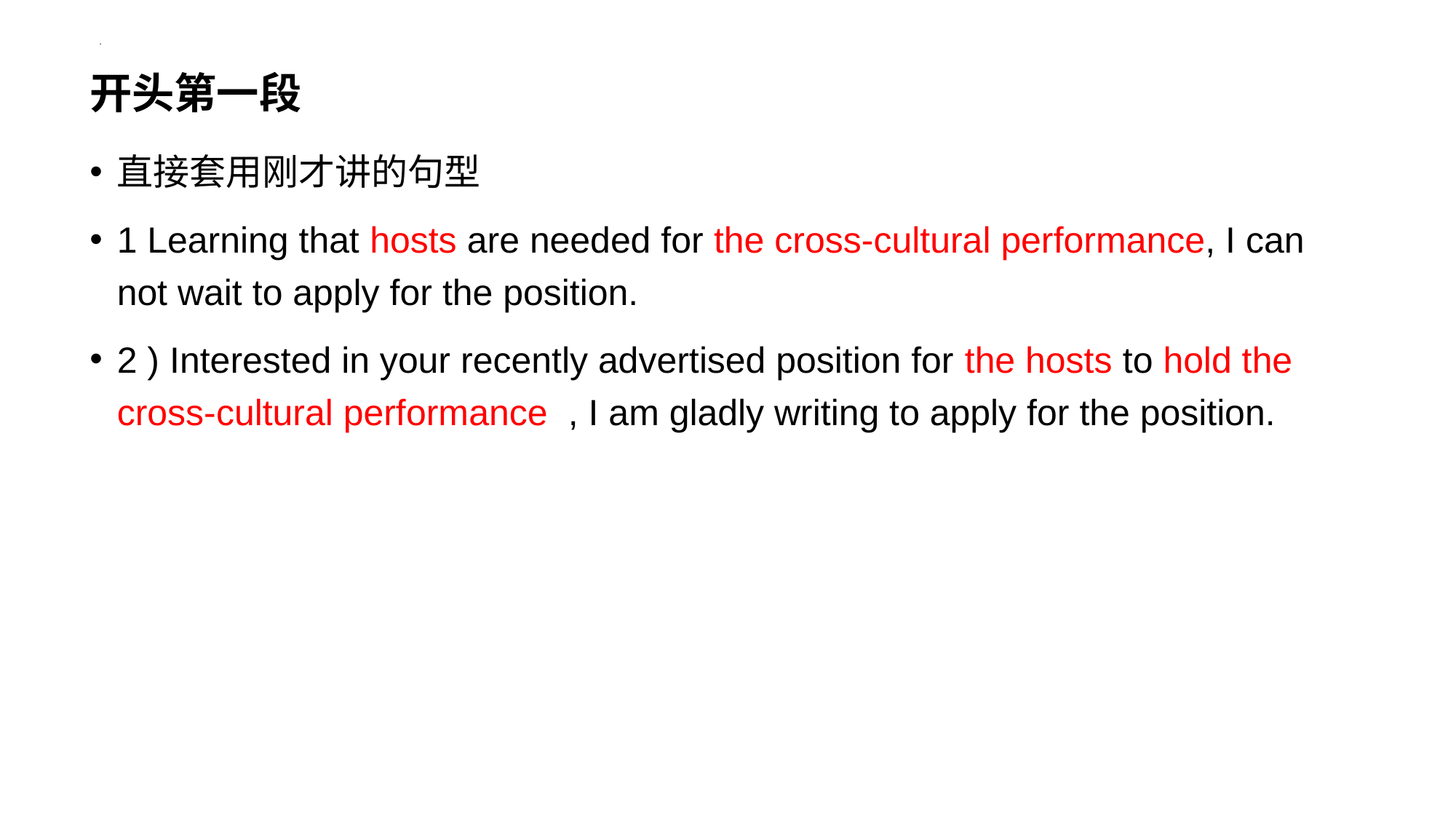

# 开头第一段
直接套用刚才讲的句型
1 Learning that hosts are needed for the cross-cultural performance, I can not wait to apply for the position.
2 ) Interested in your recently advertised position for the hosts to hold the cross-cultural performance  , I am gladly writing to apply for the position.